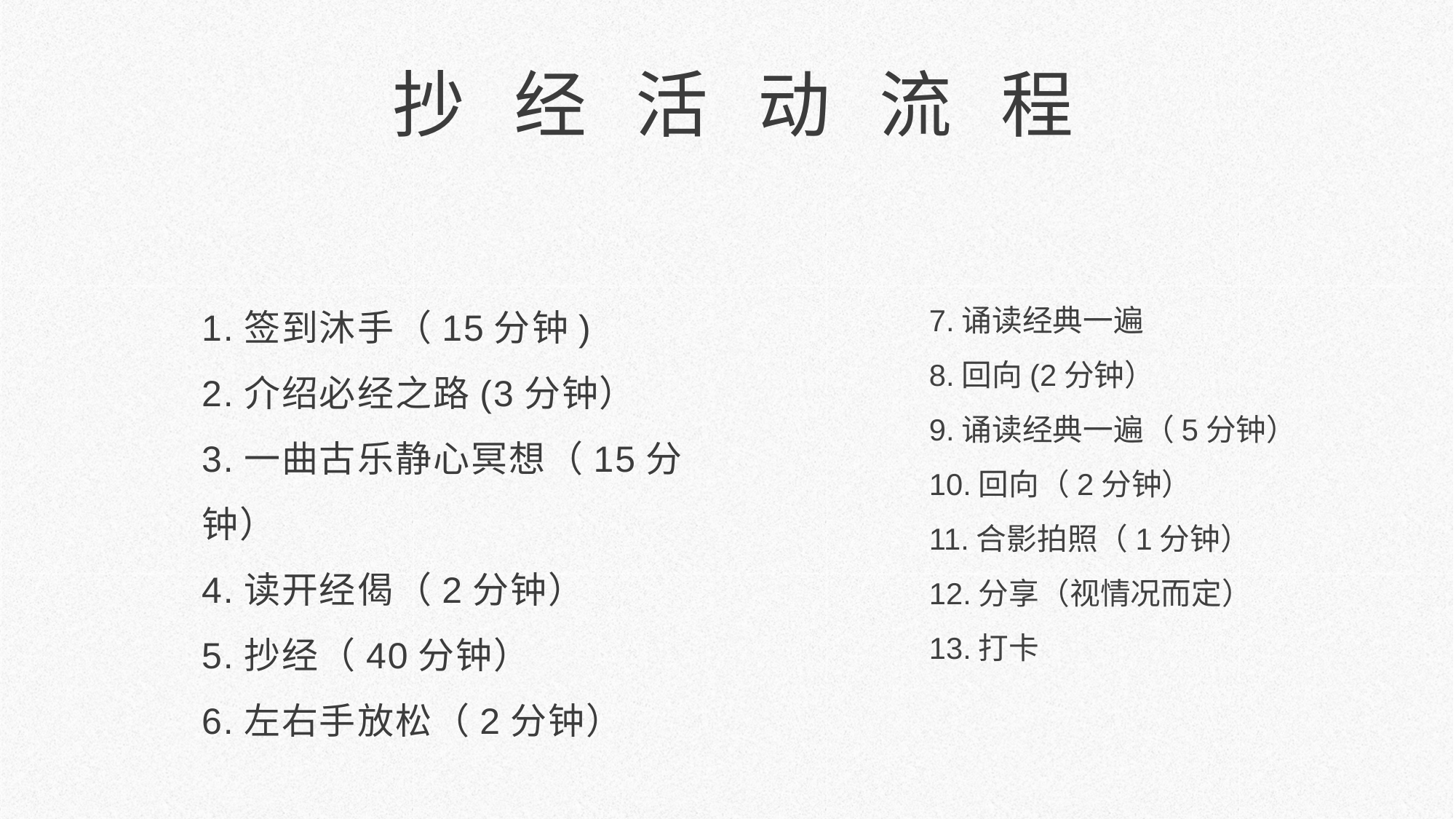

抄   经   活   动   流   程
1.签到沐手（15分钟)
2.介绍必经之路(3分钟）
3.一曲古乐静心冥想（15分钟）
4.读开经偈（2分钟）
5.抄经（40分钟）
6.左右手放松（2分钟）

7.诵读经典一遍
8.回向(2分钟）
9.诵读经典一遍（5分钟）
10.回向（2分钟）
11.合影拍照（1分钟）
12.分享（视情况而定）
13.打卡